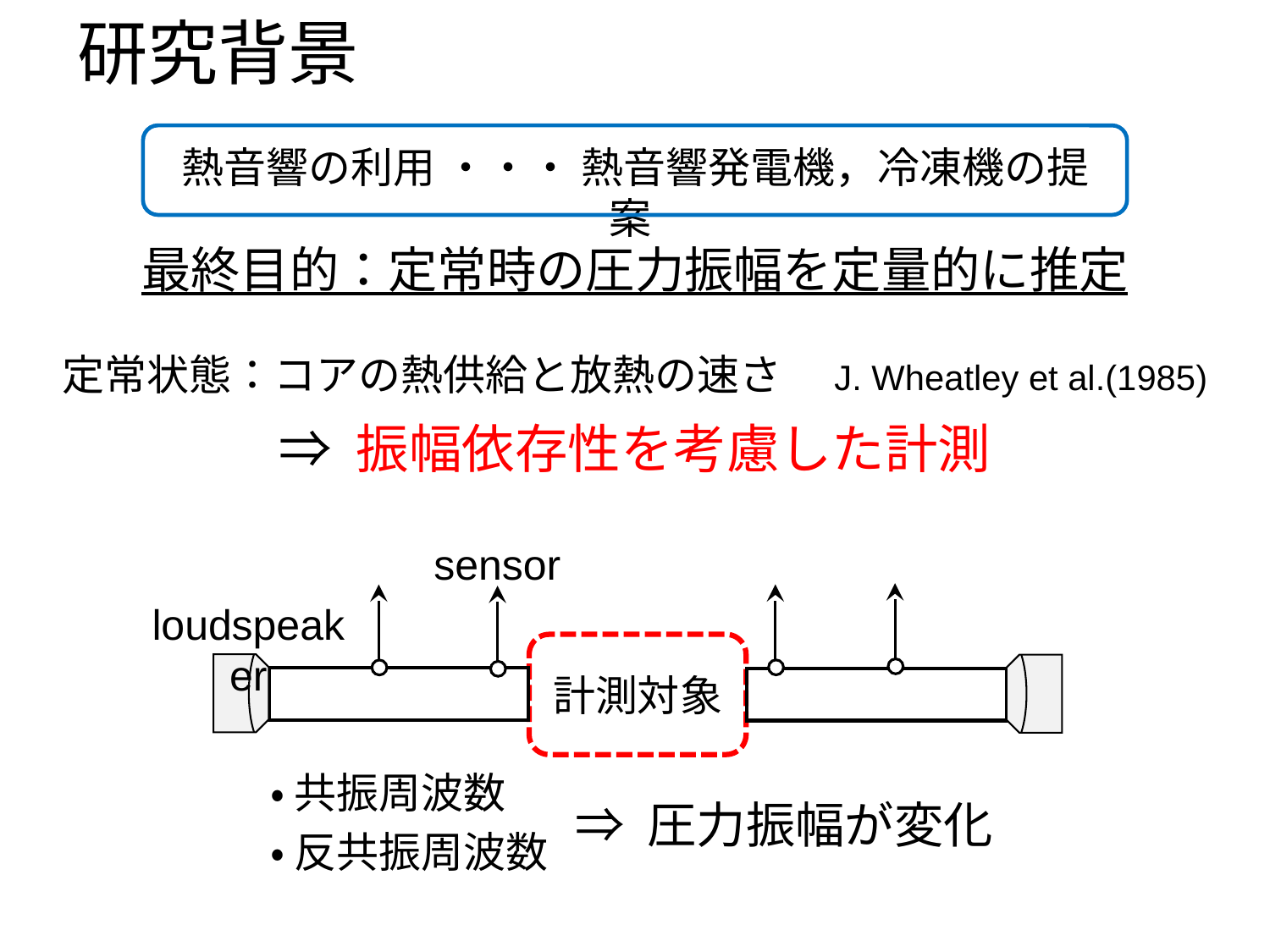

研究背景

熱音響の利用 ・・・ 熱音響発電機，冷凍機の提案
最終目的：定常時の圧力振幅を定量的に推定
定常状態：コアの熱供給と放熱の速さ　J. Wheatley et al.(1985)

⇒ 振幅依存性を考慮した計測
sensor

計測対象

loudspeaker
・ 共振周波数
・ 反共振周波数
⇒ 圧力振幅が変化